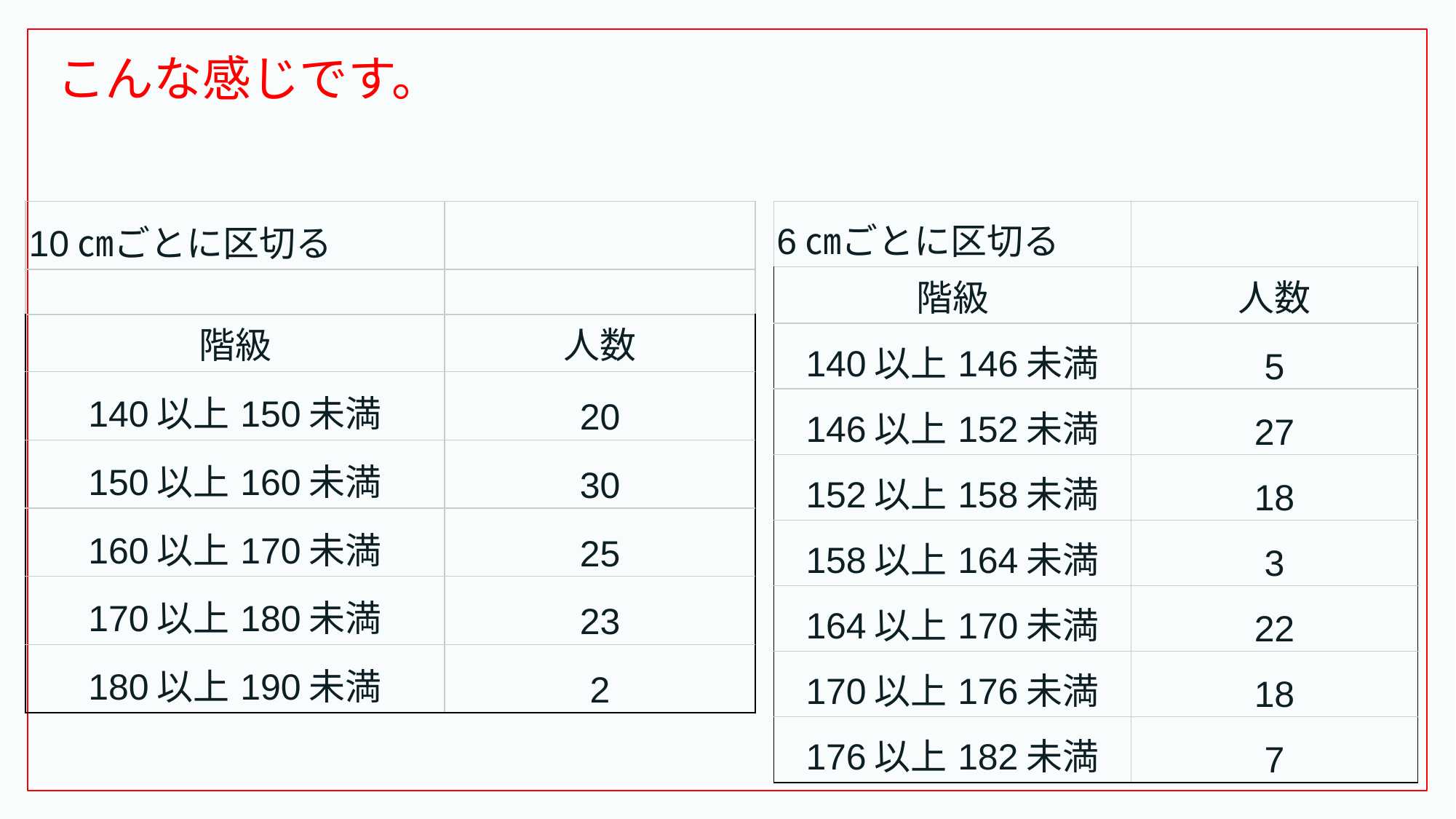

# こんな感じです。
| 10㎝ごとに区切る |  |
| --- | --- |
|  |  |
| 階級 | 人数 |
| 140以上150未満 | 20 |
| 150以上160未満 | 30 |
| 160以上170未満 | 25 |
| 170以上180未満 | 23 |
| 180以上190未満 | 2 |
| 6㎝ごとに区切る |  |
| --- | --- |
| 階級 | 人数 |
| 140以上146未満 | 5 |
| 146以上152未満 | 27 |
| 152以上158未満 | 18 |
| 158以上164未満 | 3 |
| 164以上170未満 | 22 |
| 170以上176未満 | 18 |
| 176以上182未満 | 7 |